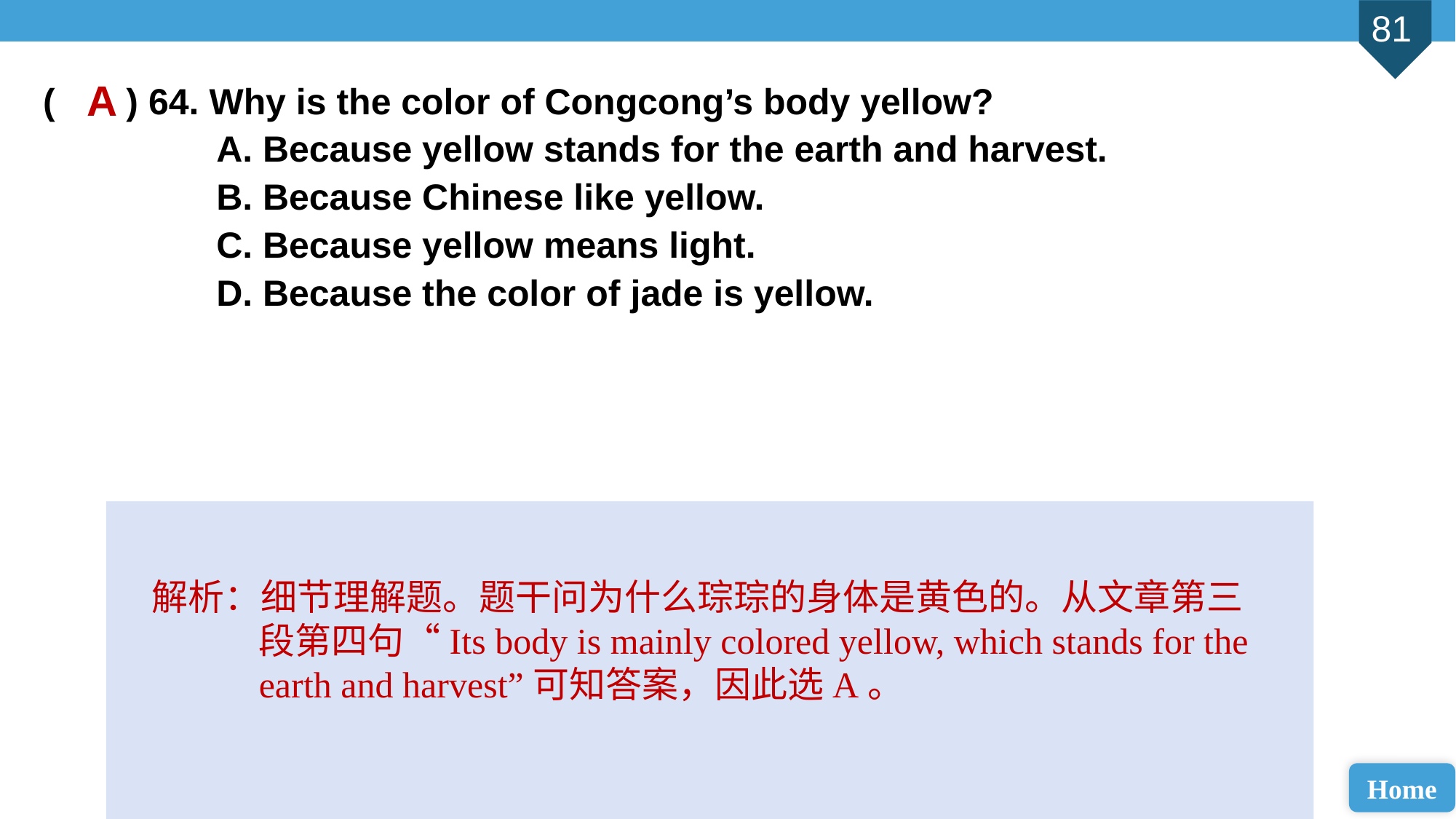

A
(       ) 64. Why is the color of Congcong’s body yellow?
                 A. Because yellow stands for the earth and harvest.
                 B. Because Chinese like yellow.
                 C. Because yellow means light.
                 D. Because the color of jade is yellow.

解析：细节理解题。题干问为什么琮琮的身体是黄色的。从文章第三段第四句“Its body is mainly colored yellow, which stands for the earth and harvest”可知答案，因此选A。